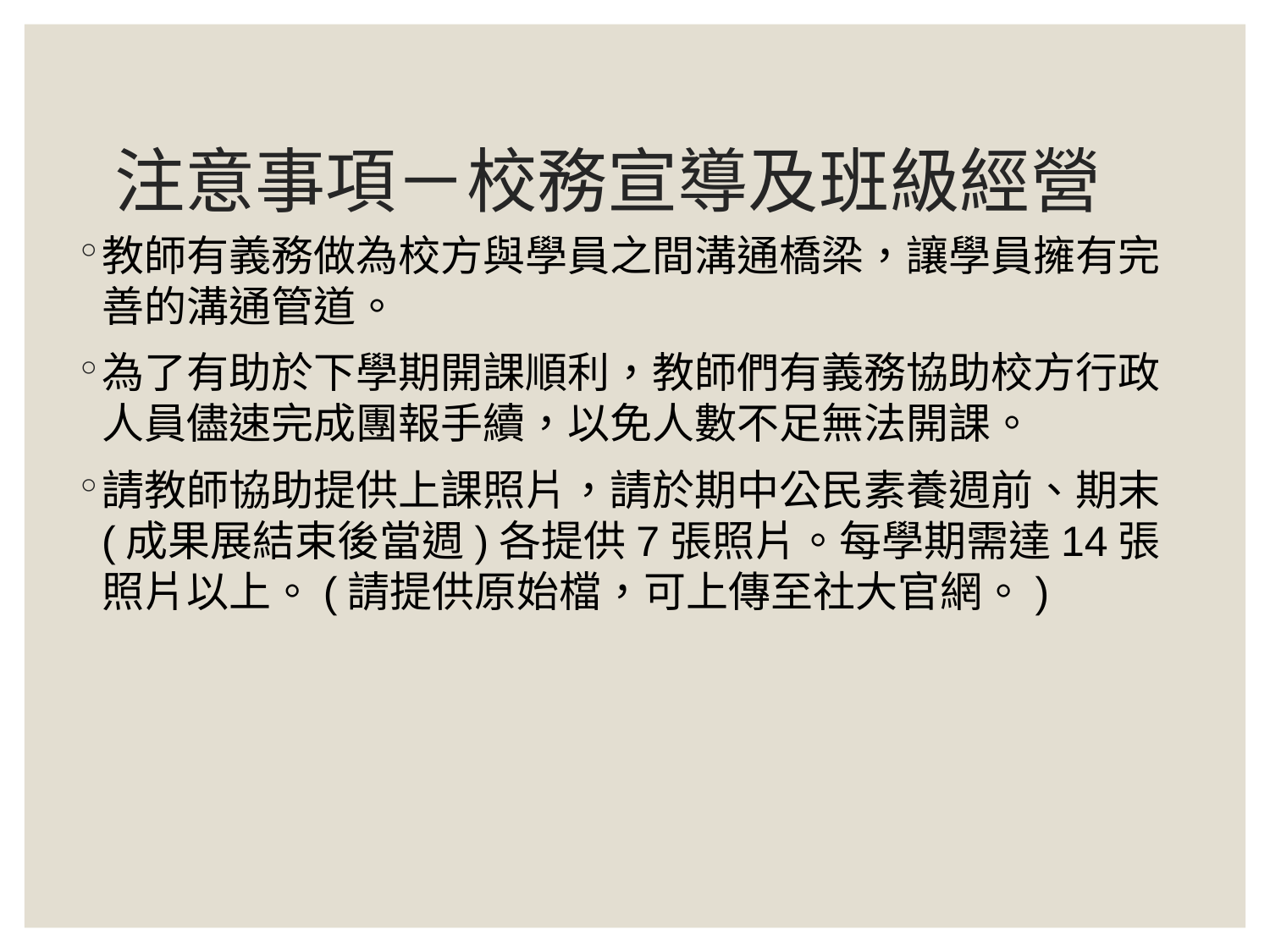

# 注意事項－校務宣導及班級經營
教師有義務做為校方與學員之間溝通橋梁，讓學員擁有完善的溝通管道。
為了有助於下學期開課順利，教師們有義務協助校方行政人員儘速完成團報手續，以免人數不足無法開課。
請教師協助提供上課照片，請於期中公民素養週前、期末(成果展結束後當週)各提供7張照片。每學期需達14張照片以上。(請提供原始檔，可上傳至社大官網。)